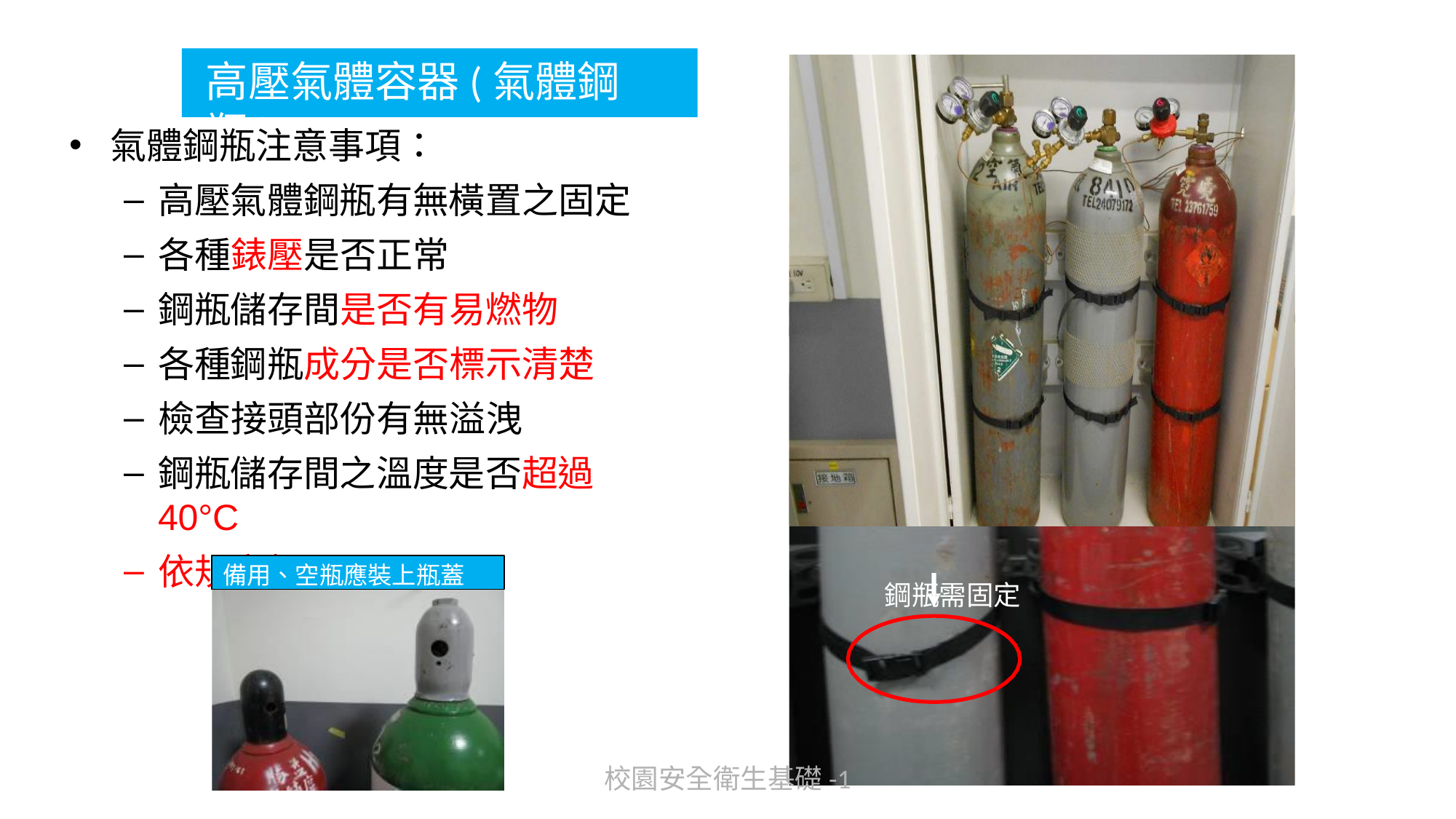

# 高壓氣體容器(氣體鋼瓶)

氣體鋼瓶注意事項：
高壓氣體鋼瓶有無橫置之固定
各種錶壓是否正常
鋼瓶儲存間是否有易燃物
各種鋼瓶成分是否標示清楚
檢查接頭部份有無溢洩
鋼瓶儲存間之溫度是否超過40°C
依規定標示
扳手不可置於鋼瓶開關上

鋼瓶需固定

備用、空瓶應裝上瓶蓋

校園安全衛生基礎-1
295
298